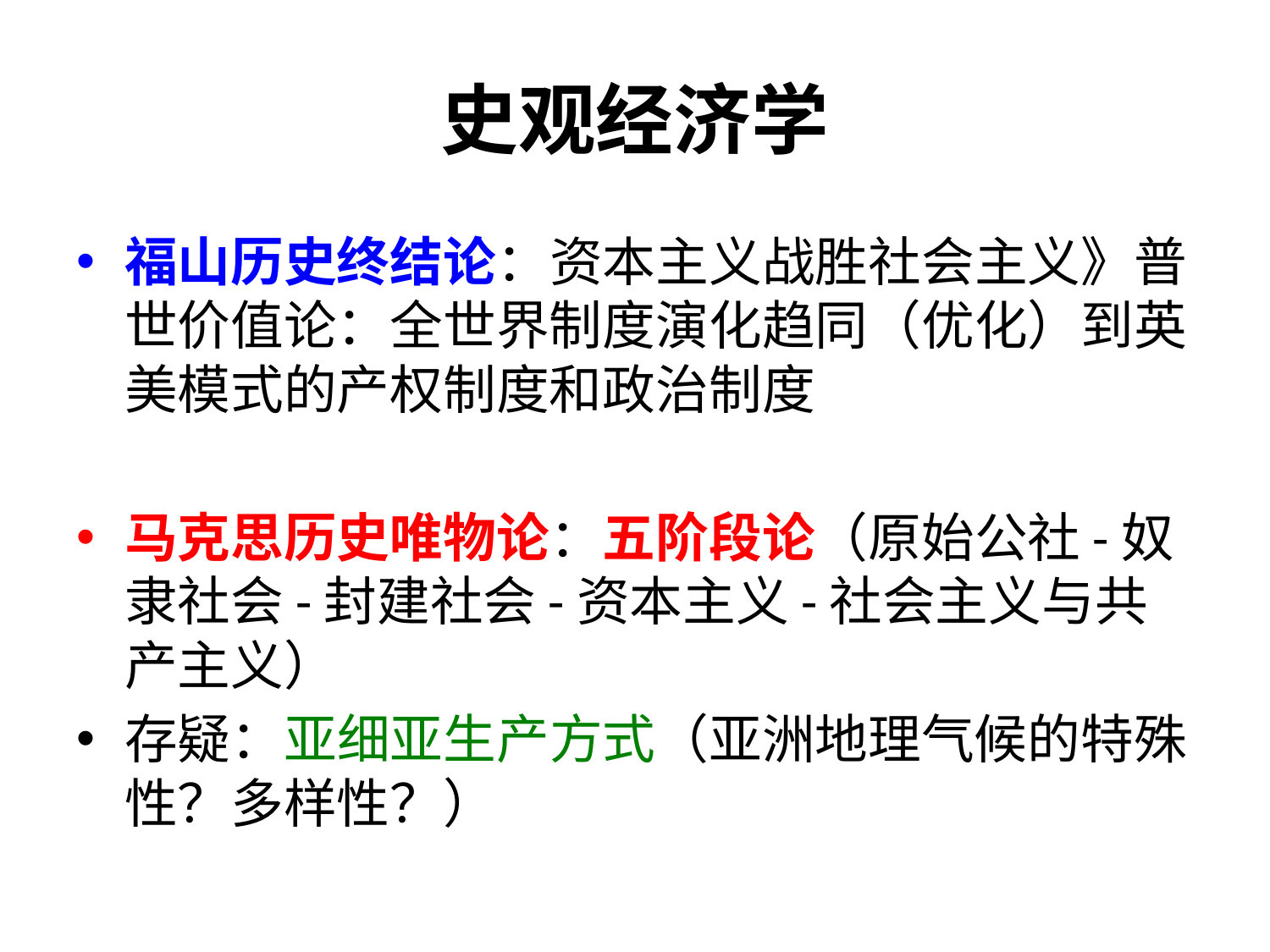

# 史观经济学
福山历史终结论：资本主义战胜社会主义》普世价值论：全世界制度演化趋同（优化）到英美模式的产权制度和政治制度

马克思历史唯物论：五阶段论（原始公社-奴隶社会-封建社会-资本主义-社会主义与共产主义）
存疑：亚细亚生产方式（亚洲地理气候的特殊性？多样性？）